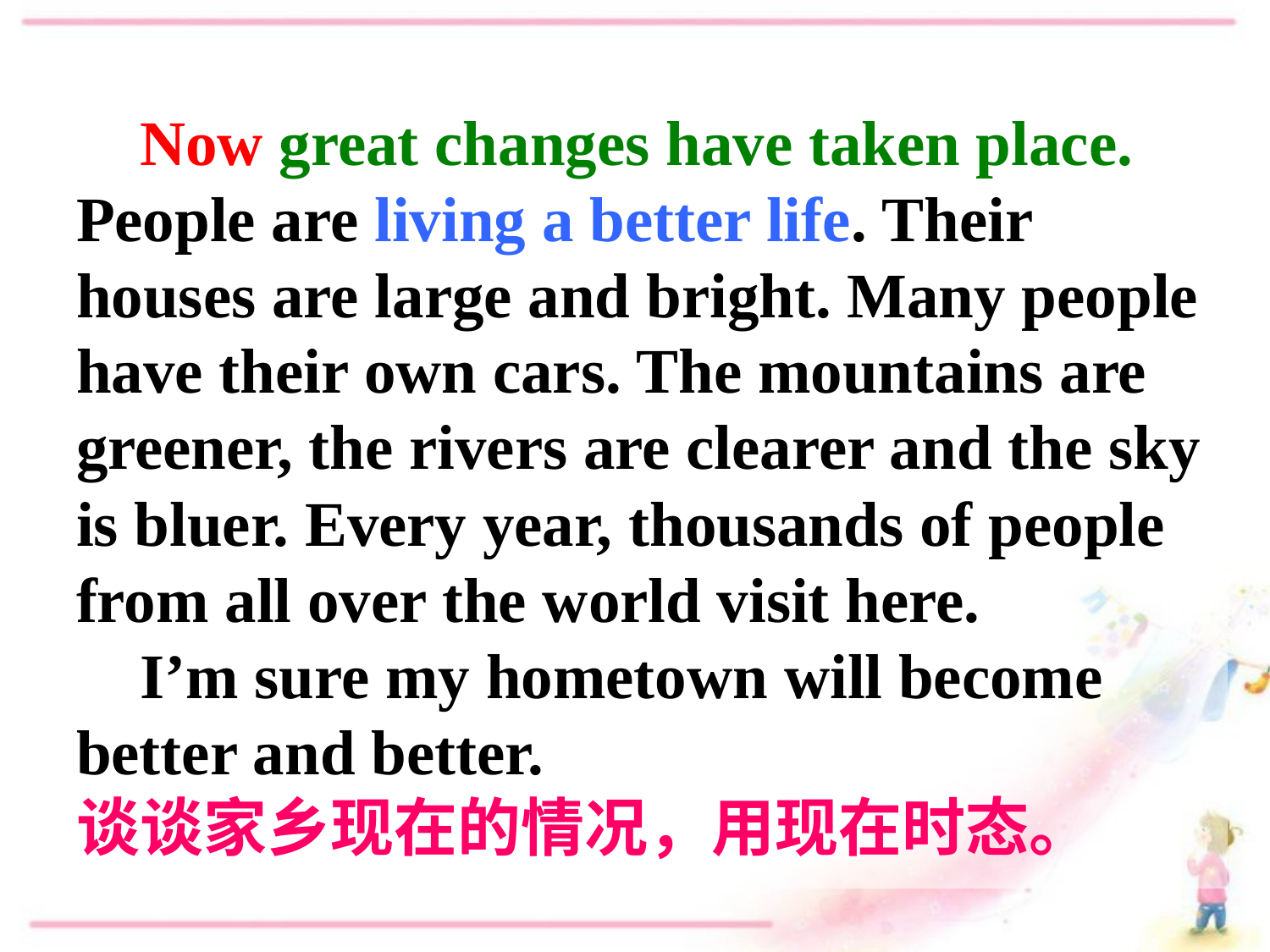

Now great changes have taken place. People are living a better life. Their houses are large and bright. Many people have their own cars. The mountains are greener, the rivers are clearer and the sky is bluer. Every year, thousands of people from all over the world visit here.
    I’m sure my hometown will become better and better.
谈谈家乡现在的情况，用现在时态。